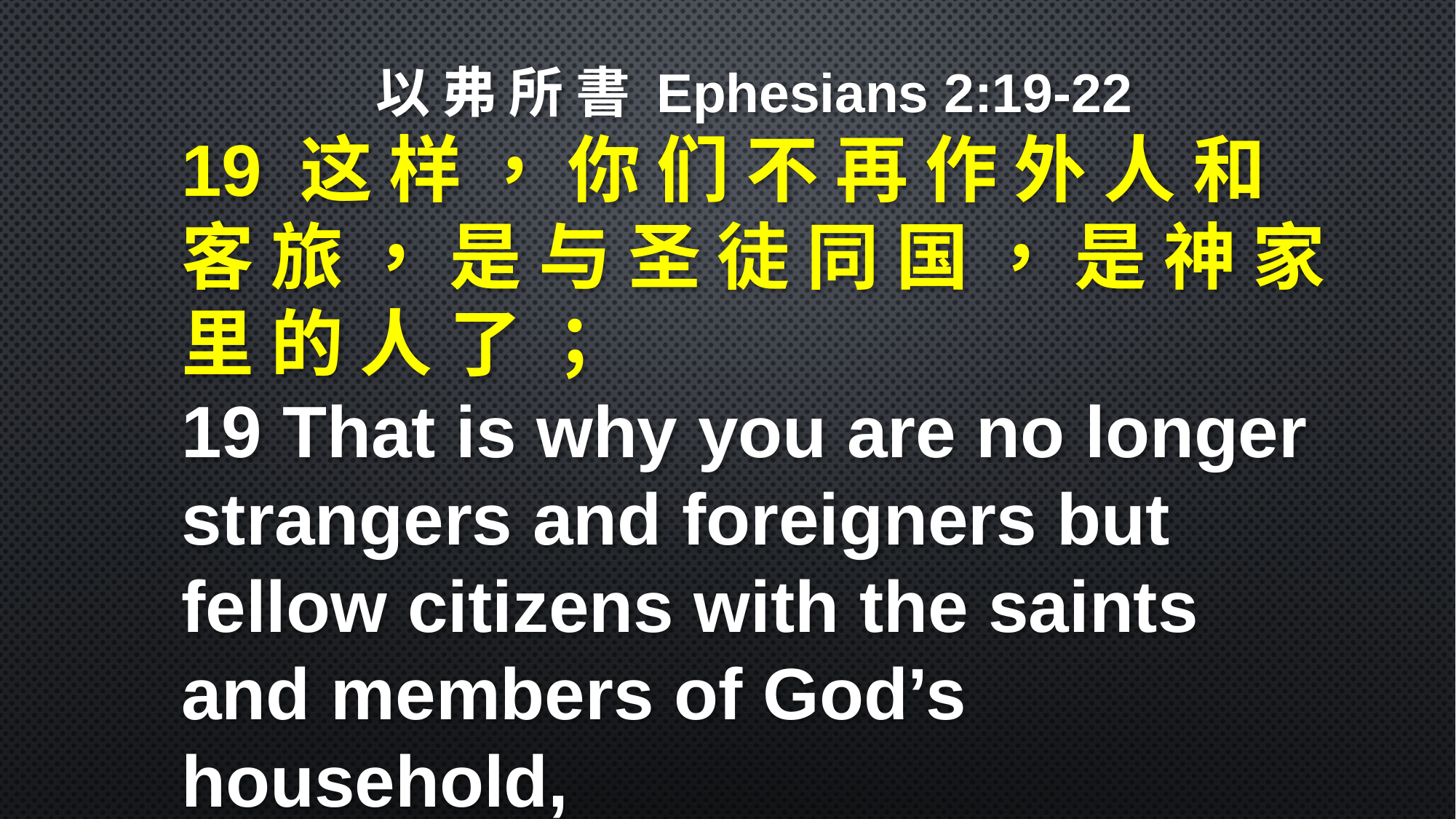

以 弗 所 書 Ephesians 2:19-22
19 这 样 ， 你 们 不 再 作 外 人 和 客 旅 ， 是 与 圣 徒 同 国 ， 是 神 家 里 的 人 了 ；
19 That is why you are no longer strangers and foreigners but fellow citizens with the saints and members of God’s household,